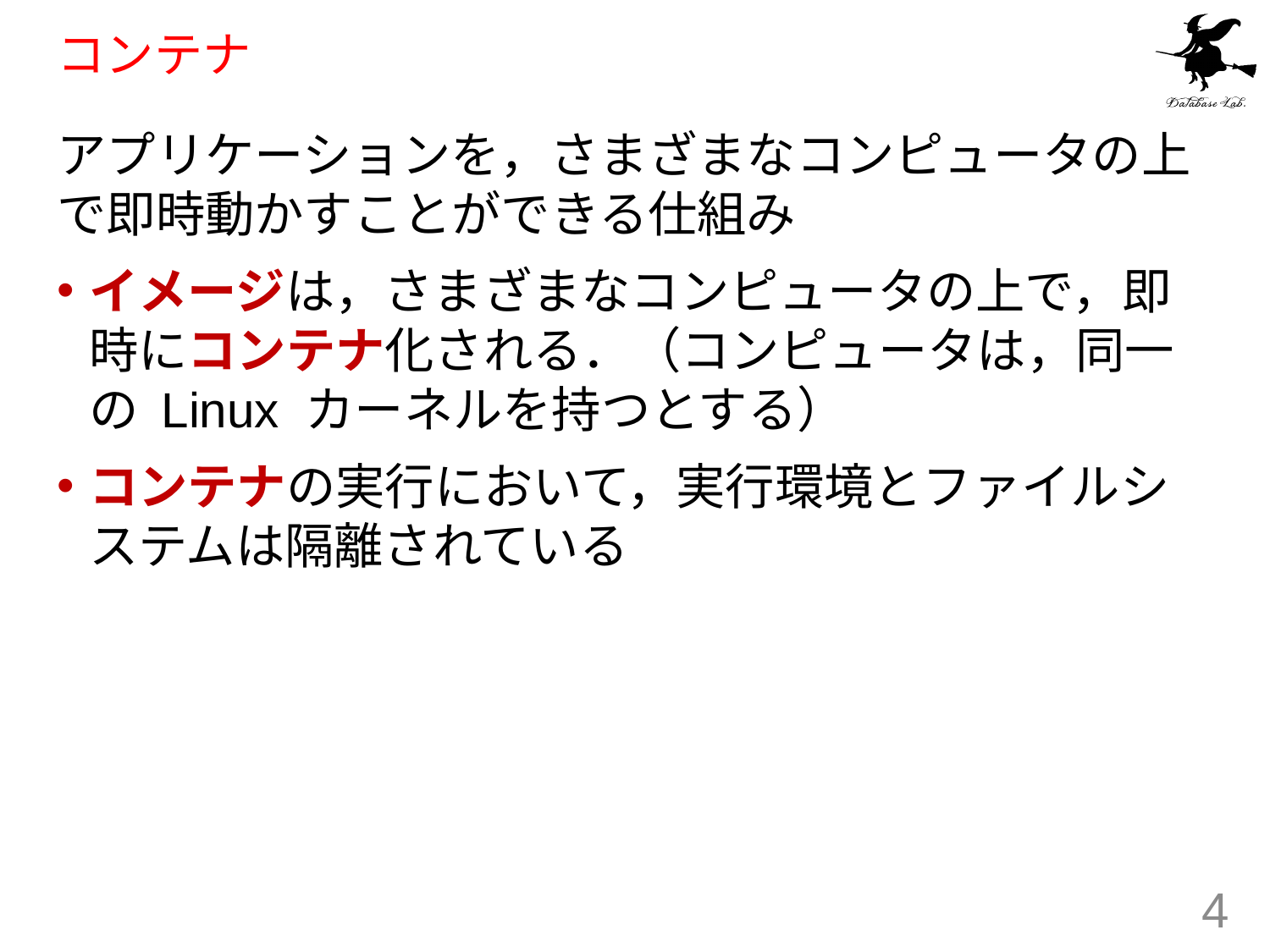

# コンテナ
アプリケーションを，さまざまなコンピュータの上で即時動かすことができる仕組み
イメージは，さまざまなコンピュータの上で，即時にコンテナ化される．（コンピュータは，同一の Linux カーネルを持つとする）
コンテナの実行において，実行環境とファイルシステムは隔離されている

4